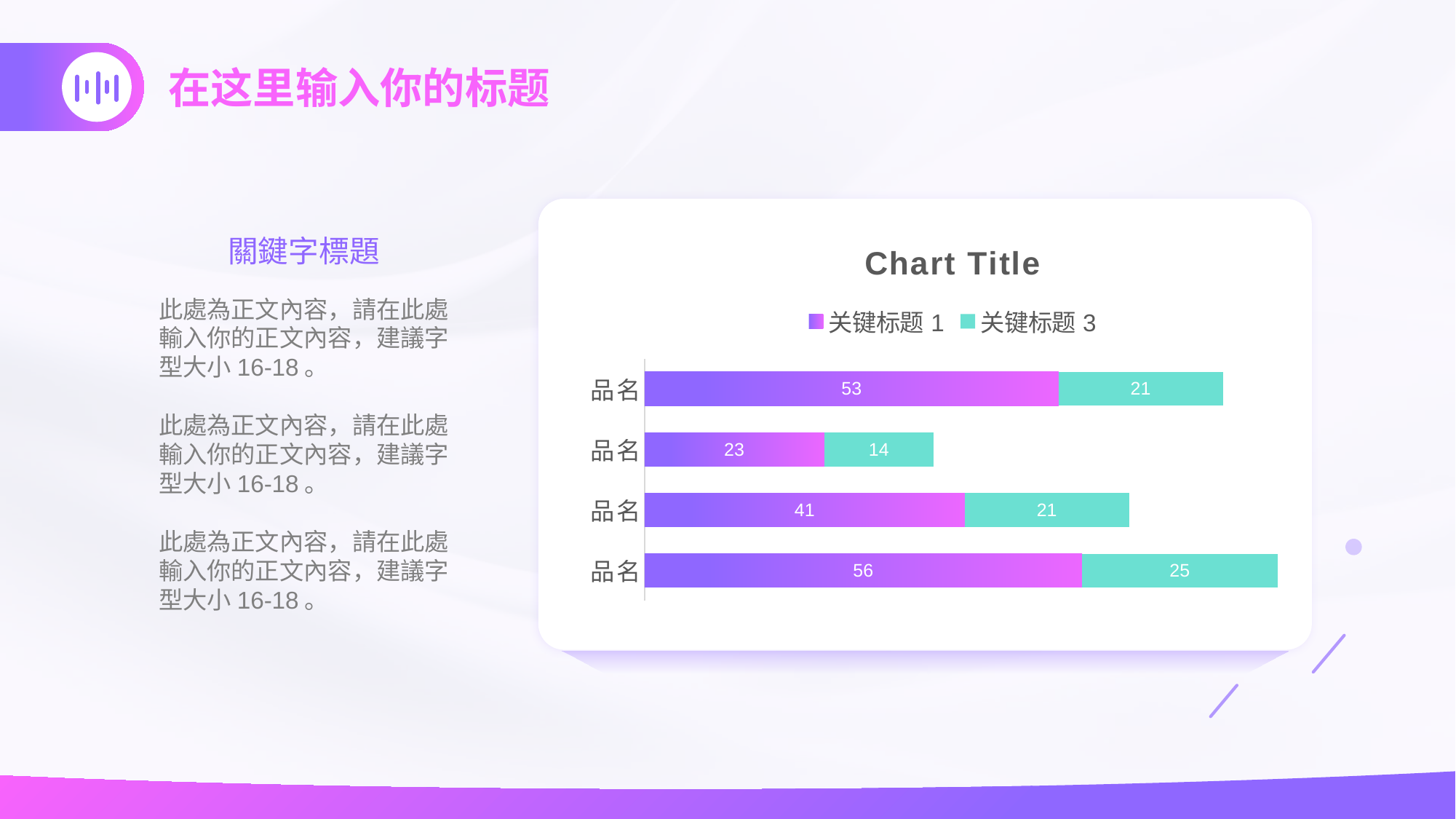

### Chart:

| Category | 关键标题1 | 关键标题3 |
|---|---|---|
| 品名 | 56.0 | 25.0 |
| 品名 | 41.0 | 21.0 |
| 品名 | 23.0 | 14.0 |
| 品名 | 53.0 | 21.0 |
關鍵字標題
此處為正文內容，請在此處輸入你的正文內容，建議字型大小16-18。

此處為正文內容，請在此處輸入你的正文內容，建議字型大小16-18。

此處為正文內容，請在此處輸入你的正文內容，建議字型大小16-18。